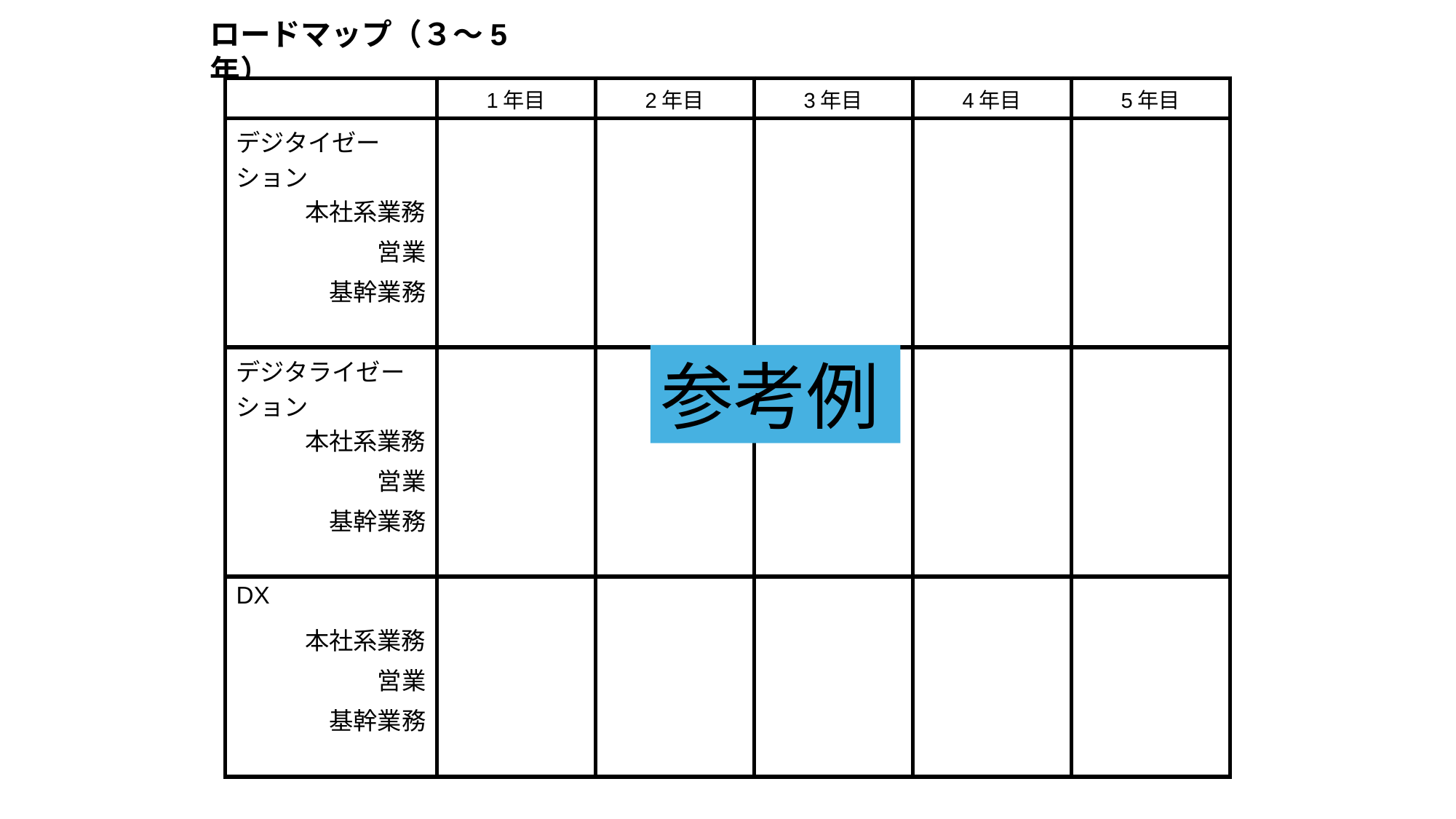

ロードマップ（３～5年）
|  | 1年目 | 2年目 | 3年目 | 4年目 | 5年目 |
| --- | --- | --- | --- | --- | --- |
| デジタイゼーション |  |  |  |  |  |
| 本社系業務 |  |  |  |  |  |
| 営業 |  |  |  |  |  |
| 基幹業務 |  |  |  |  |  |
|  |  |  |  |  |  |
| デジタライゼーション |  |  |  |  |  |
| 本社系業務 |  |  |  |  |  |
| 営業 |  |  |  |  |  |
| 基幹業務 |  |  |  |  |  |
|  |  |  |  |  |  |
| DX |  |  |  |  |  |
| 本社系業務 |  |  |  |  |  |
| 営業 |  |  |  |  |  |
| 基幹業務 |  |  |  |  |  |
|  |  |  |  |  |  |
参考例
3